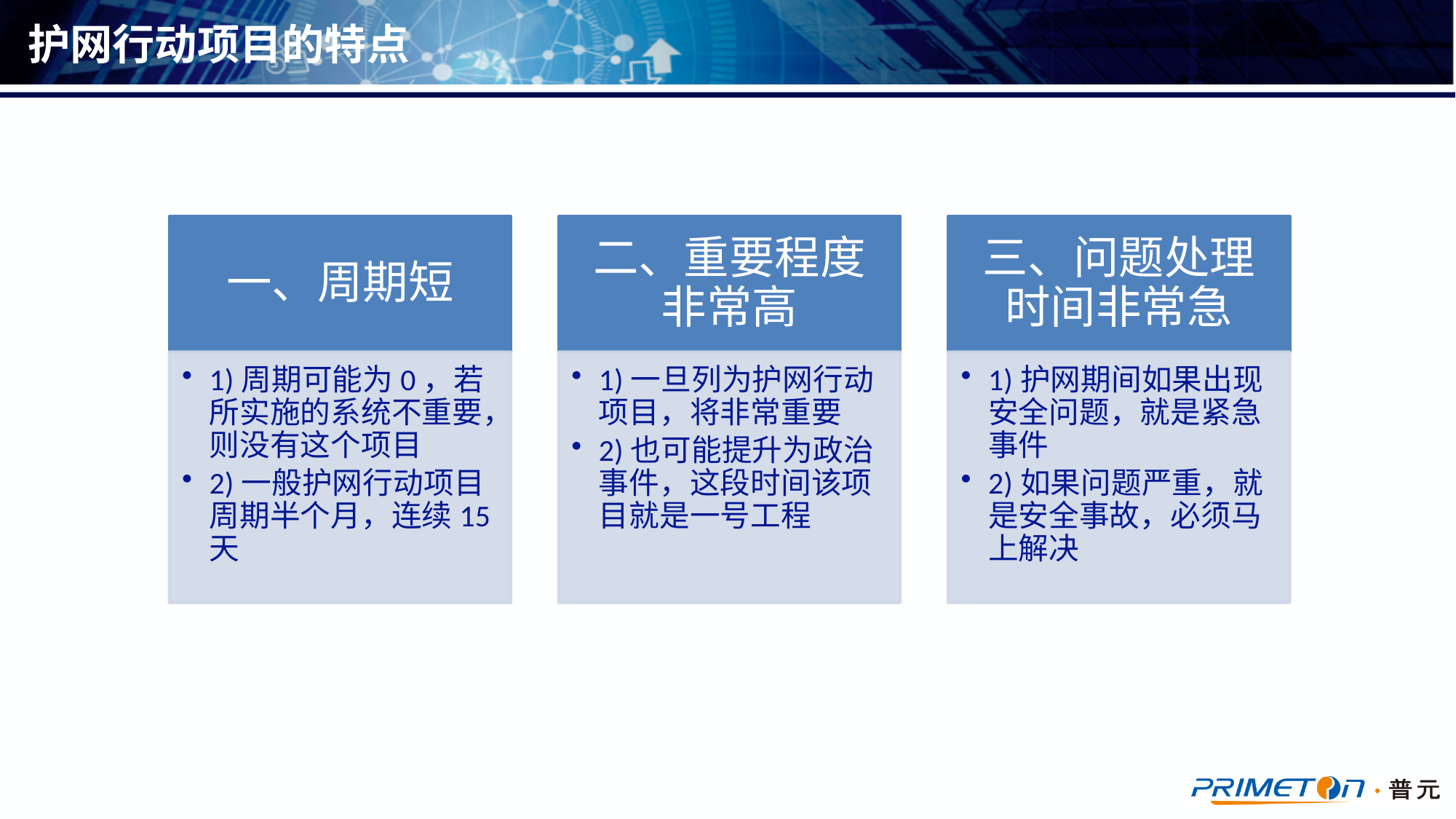

# 护网行动项目的特点
一、周期短
1)周期可能为0，若所实施的系统不重要，则没有这个项目
2)一般护网行动项目周期半个月，连续15天
二、重要程度非常高
1)一旦列为护网行动项目，将非常重要
2)也可能提升为政治事件，这段时间该项目就是一号工程
三、问题处理时间非常急
1)护网期间如果出现安全问题，就是紧急事件
2)如果问题严重，就是安全事故，必须马上解决